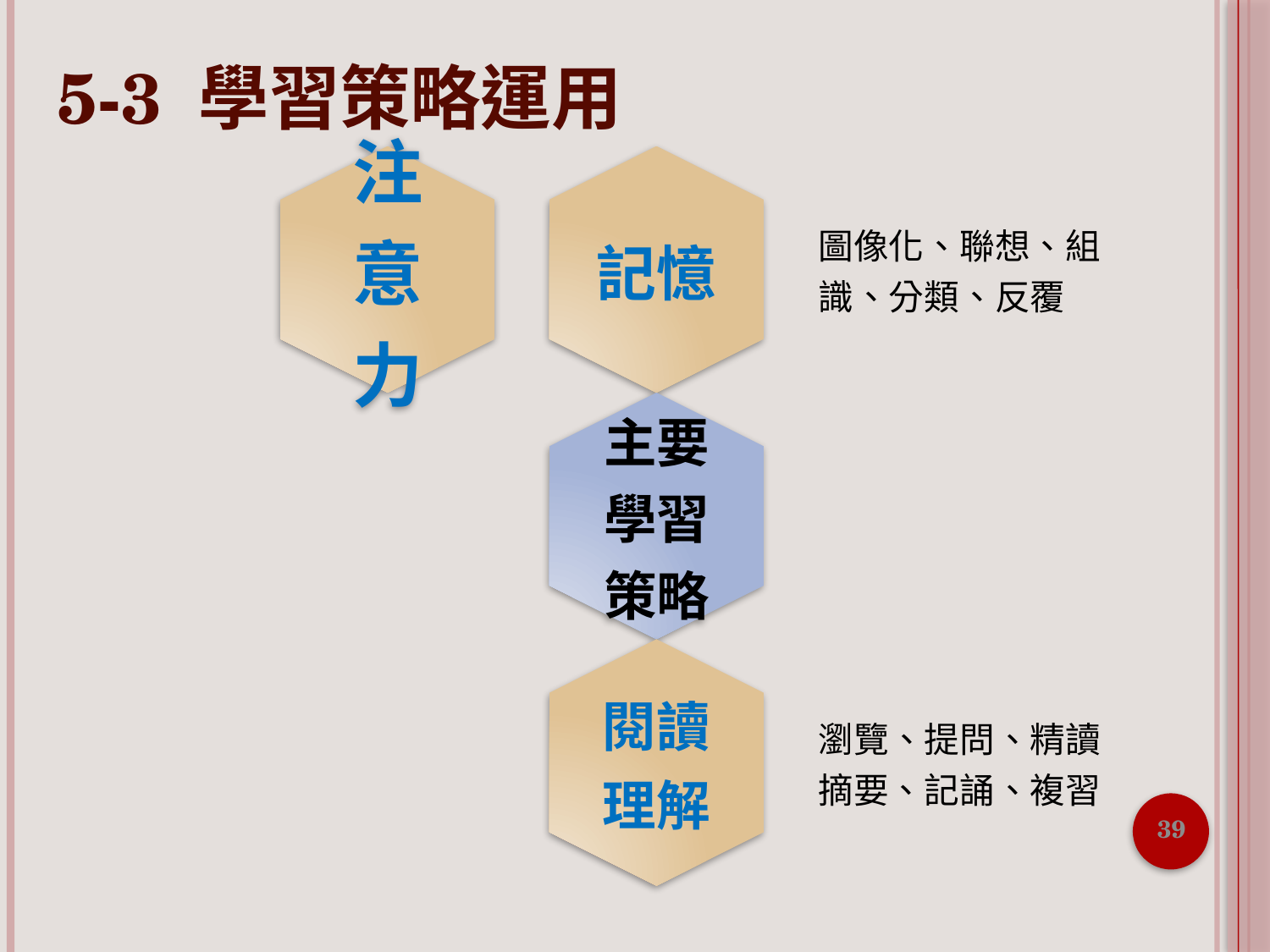

5-3 學習策略運用
記憶
圖像化、聯想、組識、分類、反覆
主要學習策略
閱讀理解
瀏覽、提問、精讀摘要、記誦、複習

39